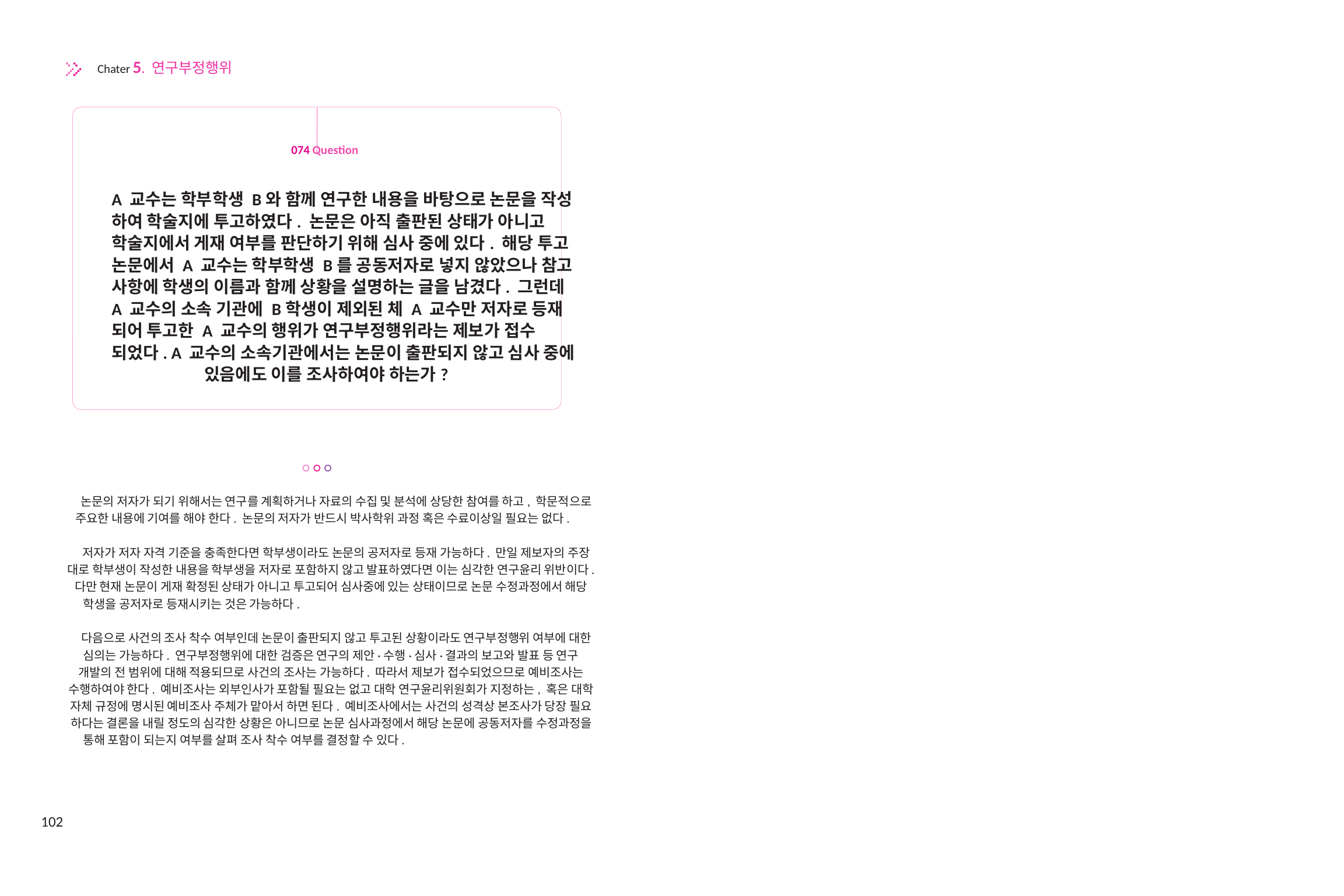

Chater 5. 연구부정행위

074 Question

A 교수는 학부학생 B와 함께 연구한 내용을 바탕으로 논문을 작성
하여 학술지에 투고하였다. 논문은 아직 출판된 상태가 아니고
학술지에서 게재 여부를 판단하기 위해 심사 중에 있다. 해당 투고
논문에서 A 교수는 학부학생 B를 공동저자로 넣지 않았으나 참고
사항에 학생의 이름과 함께 상황을 설명하는 글을 남겼다. 그런데
A 교수의 소속 기관에 B학생이 제외된 체 A 교수만 저자로 등재
되어 투고한 A 교수의 행위가 연구부정행위라는 제보가 접수
되었다. A 교수의 소속기관에서는 논문이 출판되지 않고 심사 중에
있음에도 이를 조사하여야 하는가?

논문의 저자가 되기 위해서는 연구를 계획하거나 자료의 수집 및 분석에 상당한 참여를 하고, 학문적으로
주요한 내용에 기여를 해야 한다. 논문의 저자가 반드시 박사학위 과정 혹은 수료이상일 필요는 없다.
저자가 저자 자격 기준을 충족한다면 학부생이라도 논문의 공저자로 등재 가능하다. 만일 제보자의 주장
대로 학부생이 작성한 내용을 학부생을 저자로 포함하지 않고 발표하였다면 이는 심각한 연구윤리 위반이다.
다만 현재 논문이 게재 확정된 상태가 아니고 투고되어 심사중에 있는 상태이므로 논문 수정과정에서 해당
학생을 공저자로 등재시키는 것은 가능하다.
다음으로 사건의 조사 착수 여부인데 논문이 출판되지 않고 투고된 상황이라도 연구부정행위 여부에 대한
심의는 가능하다. 연구부정행위에 대한 검증은 연구의 제안·수행·심사·결과의 보고와 발표 등 연구
개발의 전 범위에 대해 적용되므로 사건의 조사는 가능하다. 따라서 제보가 접수되었으므로 예비조사는
수행하여야 한다. 예비조사는 외부인사가 포함될 필요는 없고 대학 연구윤리위원회가 지정하는, 혹은 대학
자체 규정에 명시된 예비조사 주체가 맡아서 하면 된다. 예비조사에서는 사건의 성격상 본조사가 당장 필요
하다는 결론을 내릴 정도의 심각한 상황은 아니므로 논문 심사과정에서 해당 논문에 공동저자를 수정과정을
통해 포함이 되는지 여부를 살펴 조사 착수 여부를 결정할 수 있다.
102